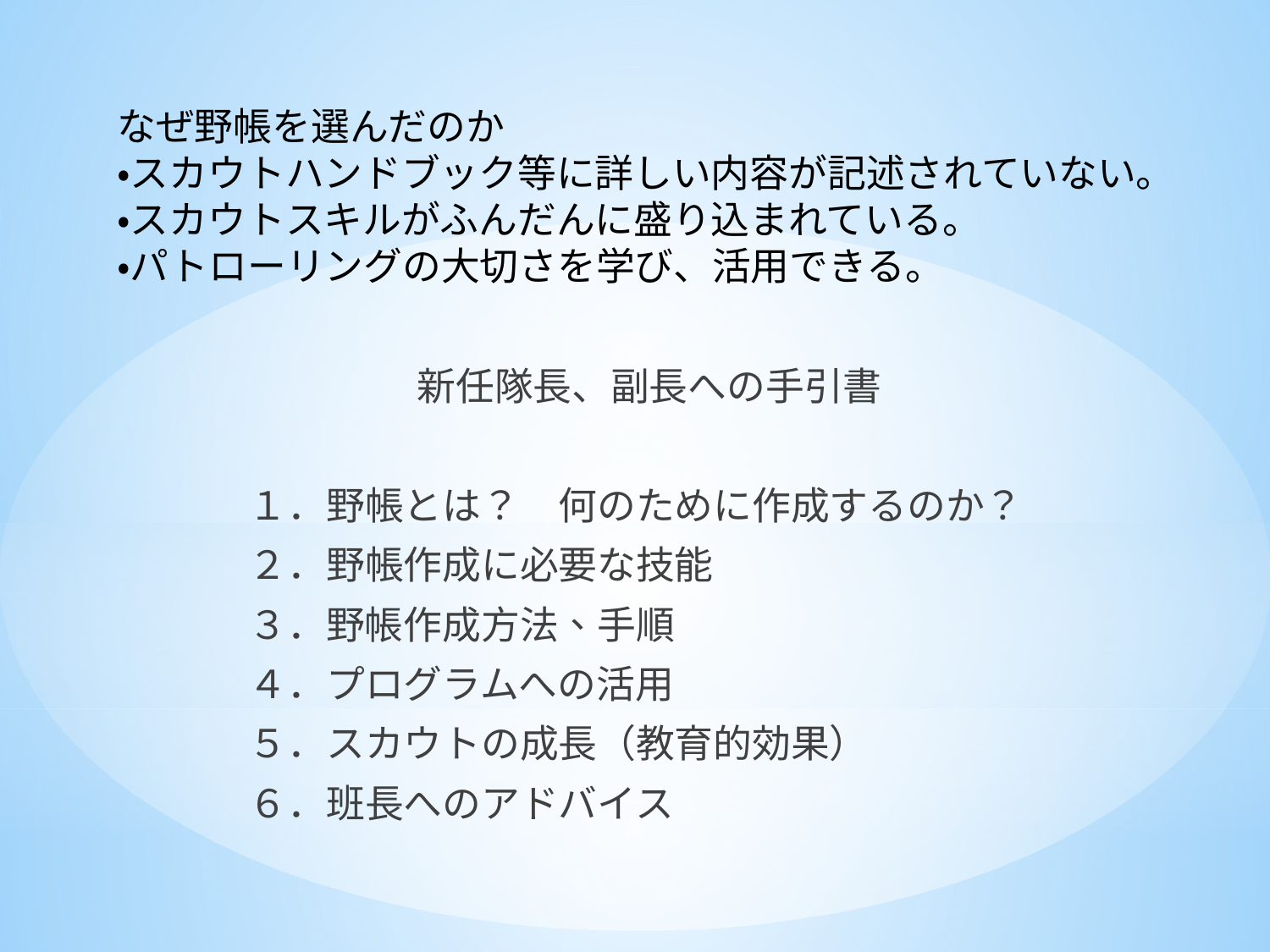

なぜ野帳を選んだのか
・スカウトハンドブック等に詳しい内容が記述されていない。
・スカウトスキルがふんだんに盛り込まれている。
・パトローリングの大切さを学び、活用できる。
新任隊長、副長への手引書

　１．野帳とは？　何のために作成するのか？
　２．野帳作成に必要な技能
　３．野帳作成方法、手順
　４．プログラムへの活用
　５．スカウトの成長（教育的効果）
　６．班長へのアドバイス